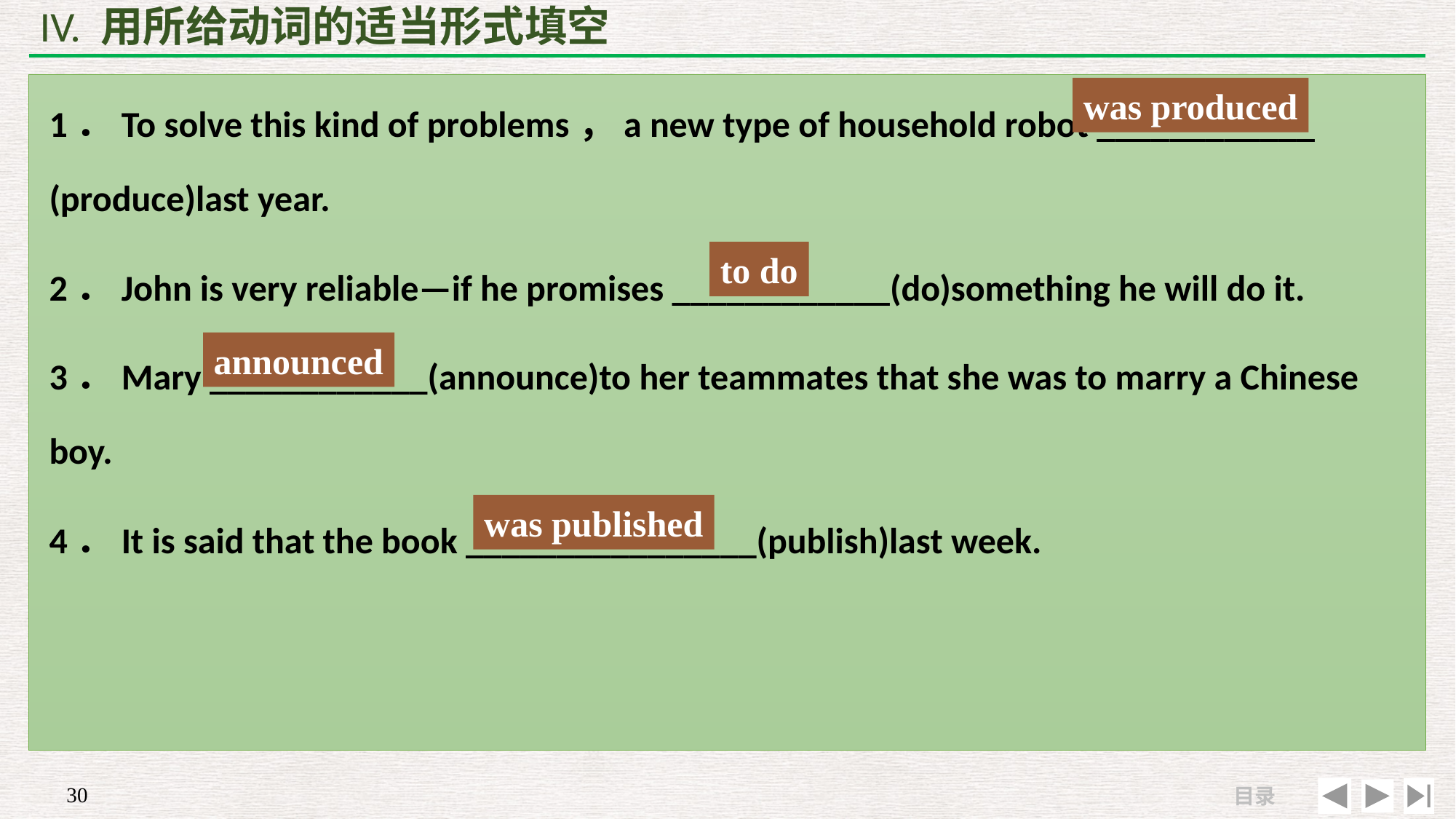

# IV. 用所给动词的适当形式填空
1．To solve this kind of problems，a new type of household robot ____________ (produce)last year.
2．John is very reliable—if he promises ____________(do)something he will do it.
3．Mary ____________(announce)to her teammates that she was to marry a Chinese boy.
4．It is said that the book ________________(publish)last week.

was produced
to do
announced
was published